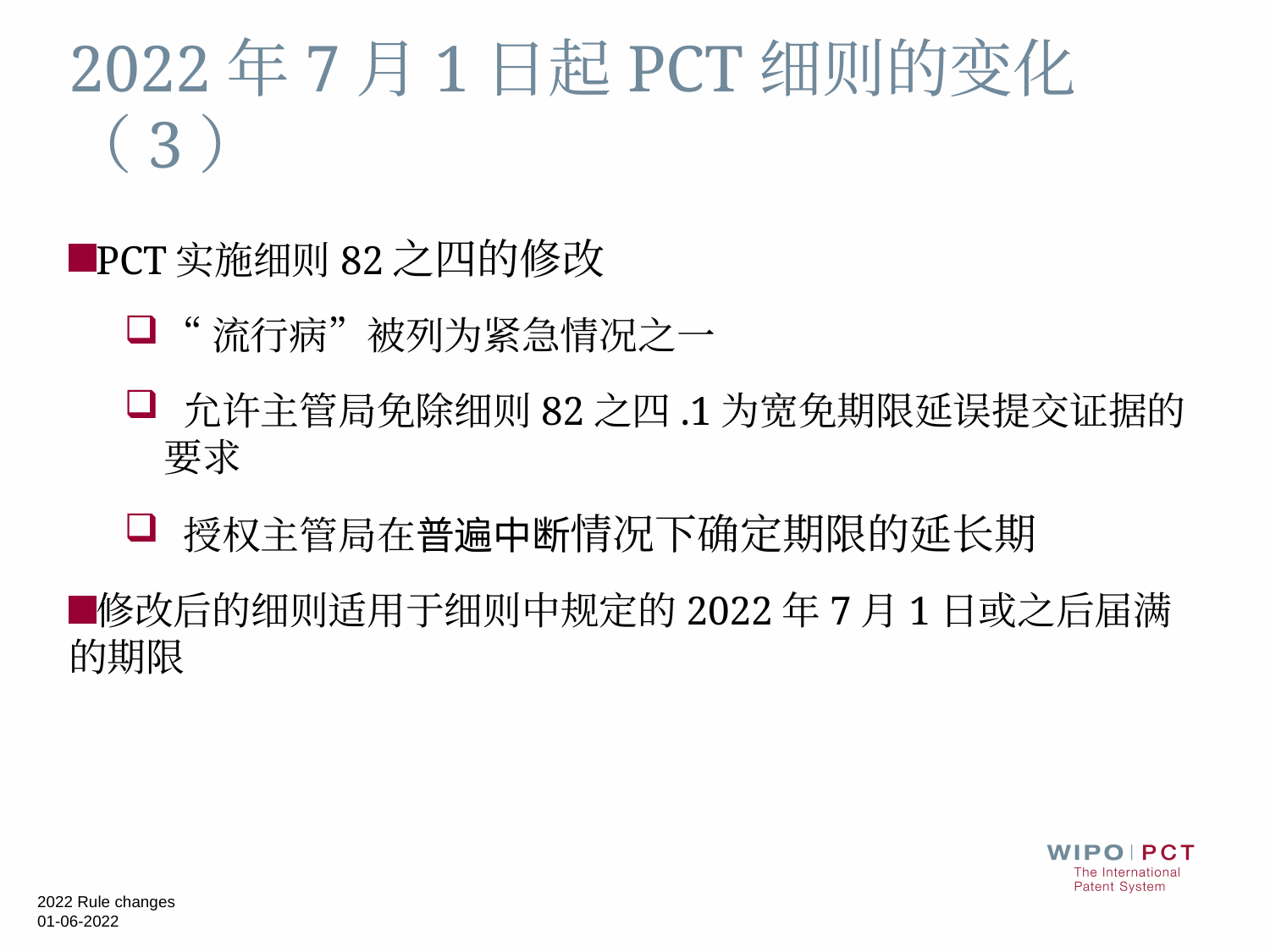

# 2022年7月1日起PCT细则的变化（3）
PCT实施细则82之四的修改
“流行病”被列为紧急情况之一
 允许主管局免除细则82之四.1为宽免期限延误提交证据的要求
 授权主管局在普遍中断情况下确定期限的延长期
修改后的细则适用于细则中规定的2022年7月1日或之后届满的期限